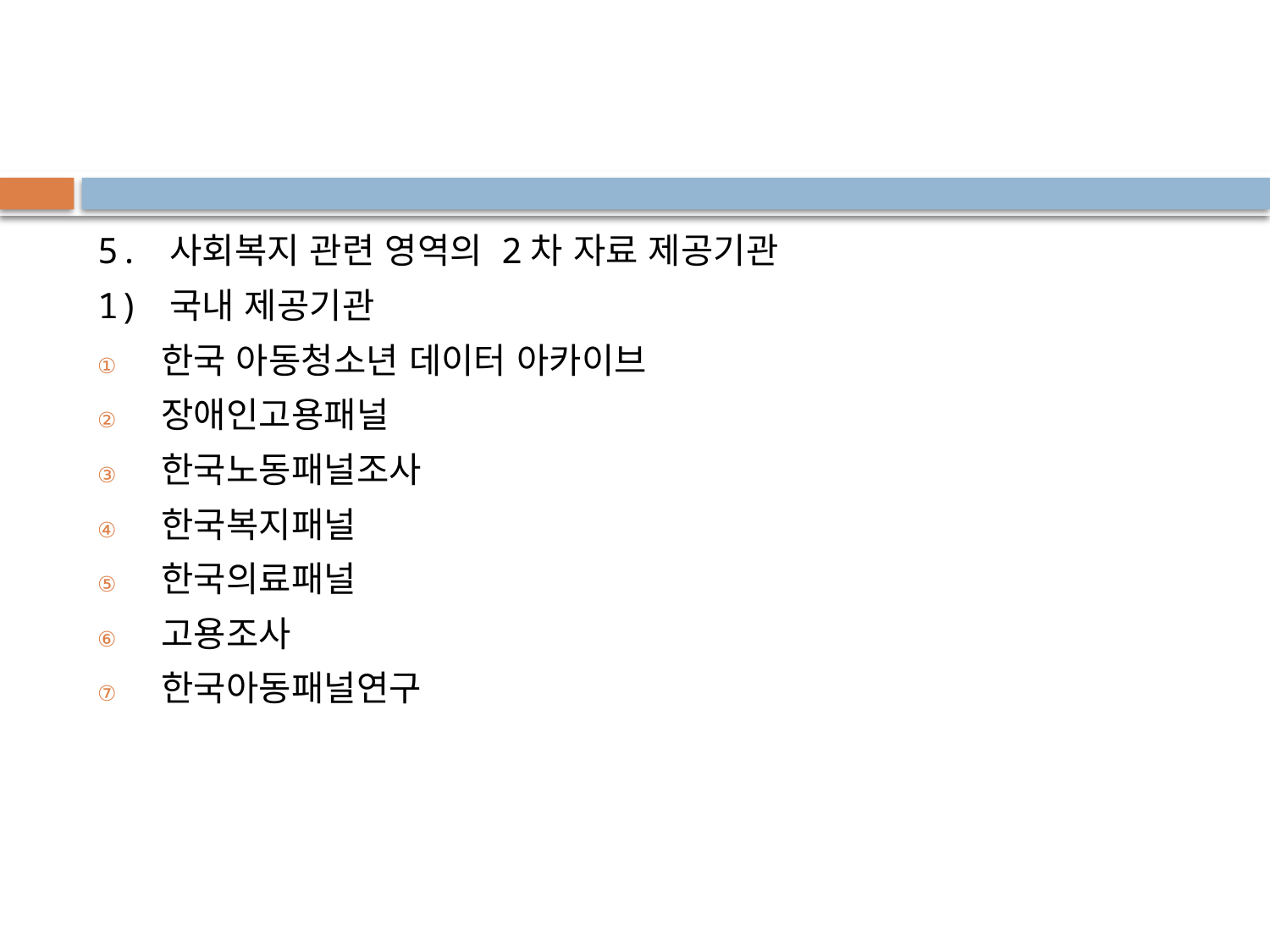

#
5. 사회복지 관련 영역의 2차 자료 제공기관
1) 국내 제공기관
한국 아동청소년 데이터 아카이브
장애인고용패널
한국노동패널조사
한국복지패널
한국의료패널
고용조사
한국아동패널연구